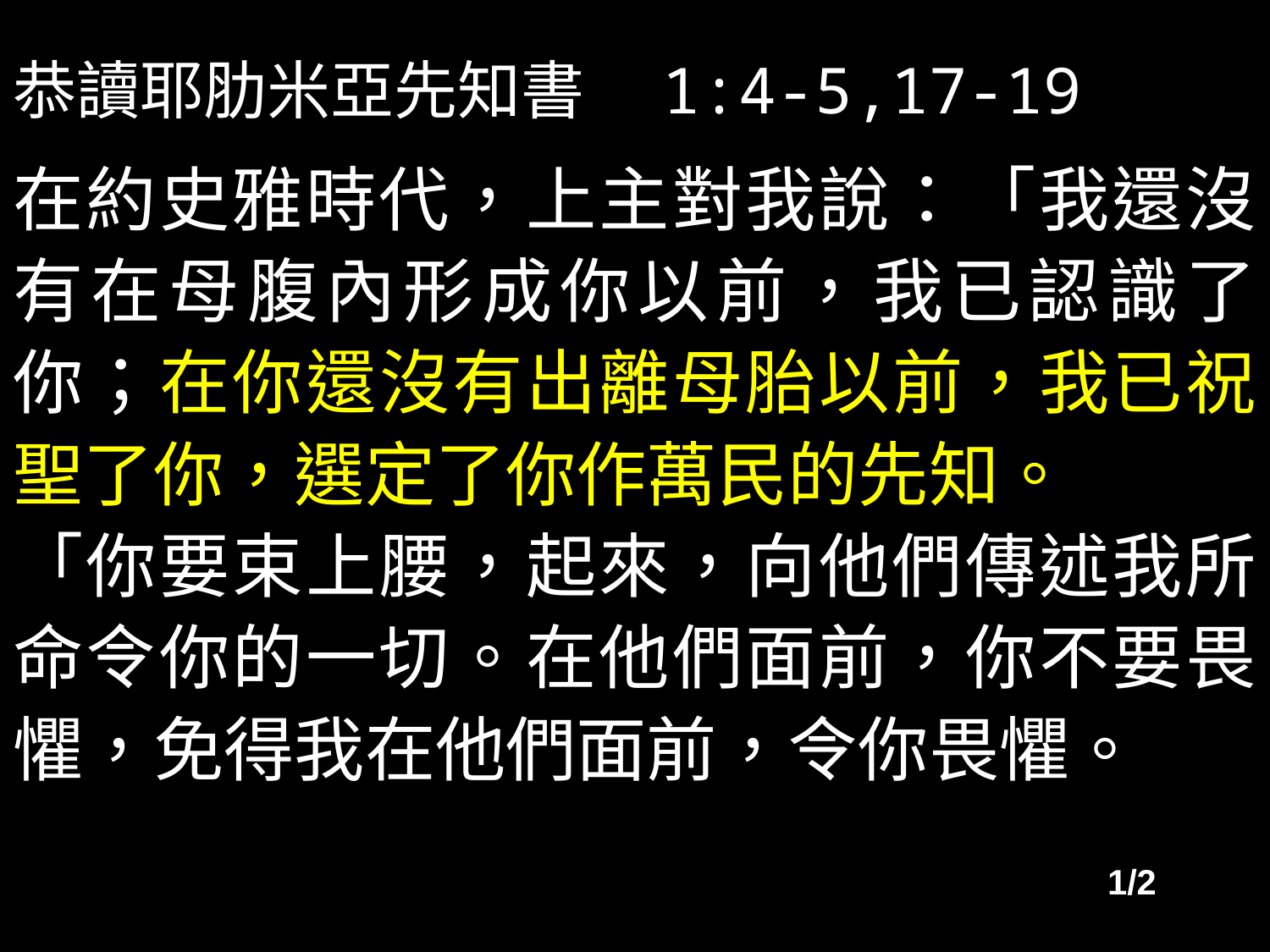

恭讀耶肋米亞先知書　1:4-5,17-19
在約史雅時代，上主對我說：「我還沒有在母腹內形成你以前，我已認識了你；在你還沒有出離母胎以前，我已祝聖了你，選定了你作萬民的先知。
「你要束上腰，起來，向他們傳述我所命令你的一切。在他們面前，你不要畏懼，免得我在他們面前，令你畏懼。

1/2